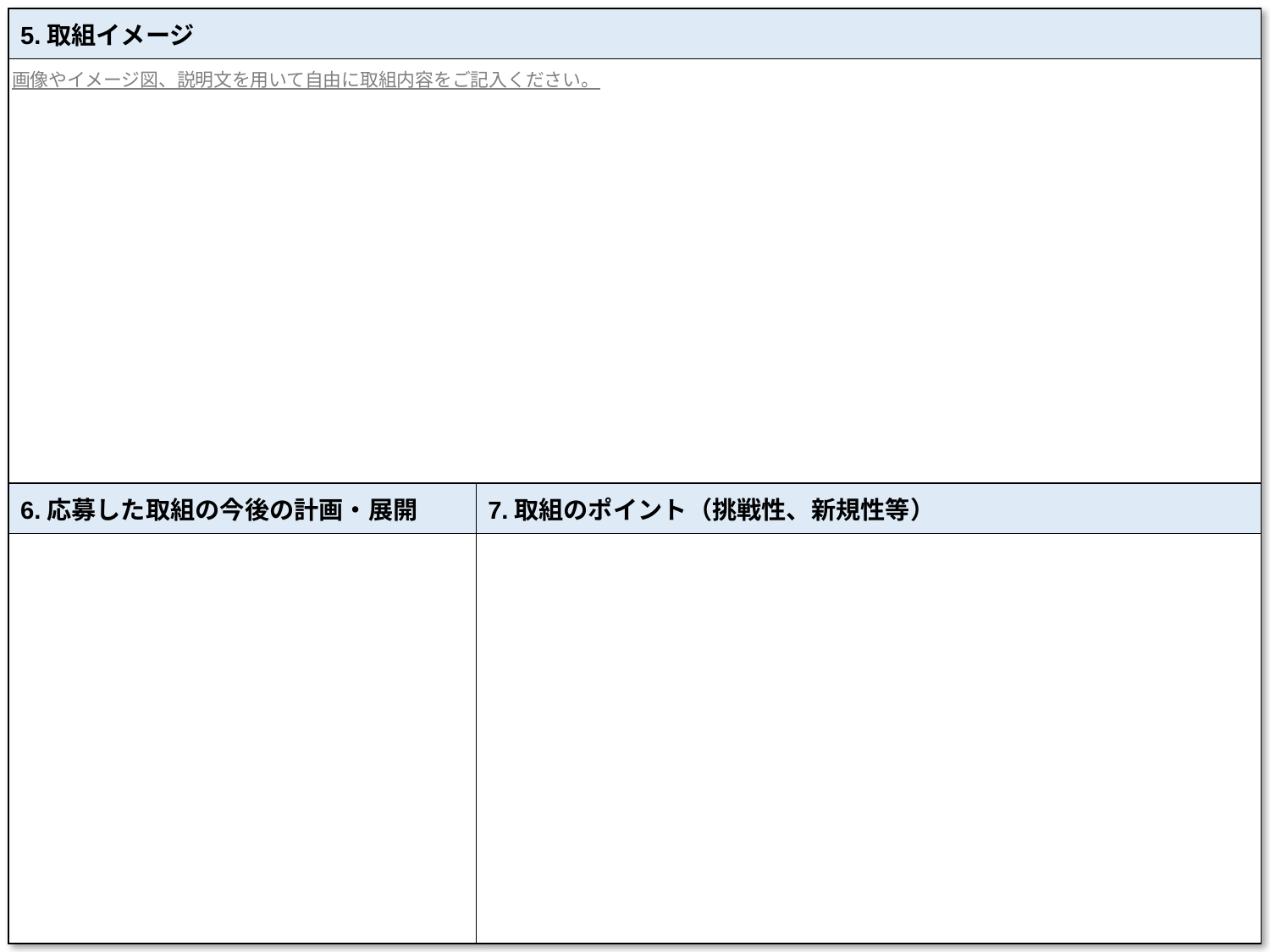

| 5.取組イメージ |  |
| --- | --- |
|  |  |
| 6.応募した取組の今後の計画・展開 | 7.取組のポイント（挑戦性、新規性等） |
|  |  |
本応募シートは、事例集に掲載を行う予定です。写真や図等を貼付される際には、肖像権、著作権侵害に該当しないようご注意ください。
記入は全て「です・ます調」でお願いします。
記載内容は枠内に収め、フォントは変えずにご記入ください。（フォント：BIZ UDPゴシック）
ご提出の際は灰色の文字は削除してご提出ください。
画像やイメージ図、説明文を用いて自由に取組内容をご記入ください。